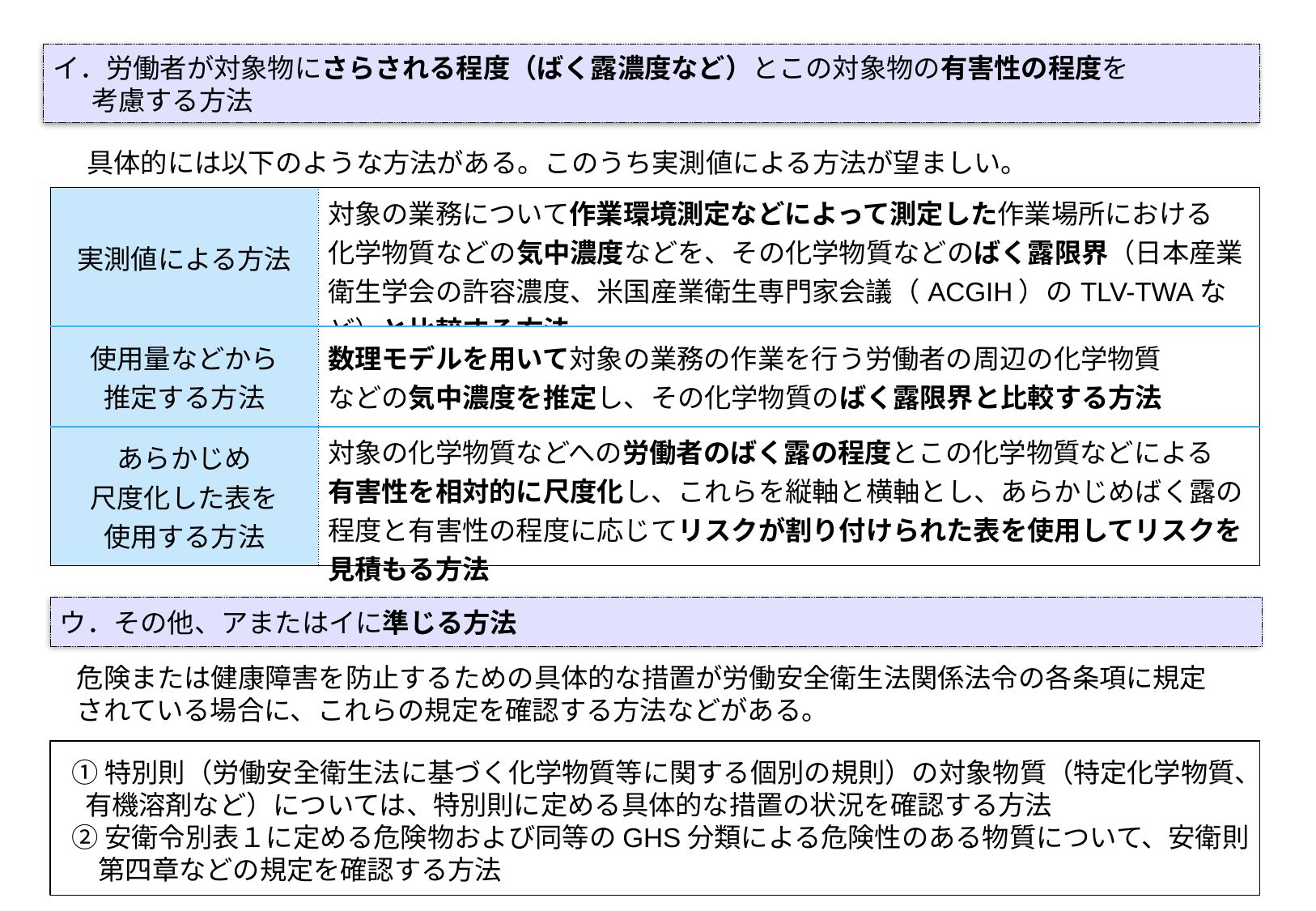

イ．労働者が対象物にさらされる程度（ばく露濃度など）とこの対象物の有害性の程度を
　  考慮する方法
具体的には以下のような方法がある。このうち実測値による方法が望ましい。
| 実測値による方法 | 対象の業務について作業環境測定などによって測定した作業場所における 化学物質などの気中濃度などを、その化学物質などのばく露限界（日本産業衛生学会の許容濃度、米国産業衛生専門家会議（ACGIH）のTLV-TWAなど）と比較する方法 |
| --- | --- |
| 使用量などから 推定する方法 | 数理モデルを用いて対象の業務の作業を行う労働者の周辺の化学物質 などの気中濃度を推定し、その化学物質のばく露限界と比較する方法 |
| あらかじめ 尺度化した表を 使用する方法 | 対象の化学物質などへの労働者のばく露の程度とこの化学物質などによる　有害性を相対的に尺度化し、これらを縦軸と横軸とし、あらかじめばく露の 程度と有害性の程度に応じてリスクが割り付けられた表を使用してリスクを 見積もる方法 |
ウ．その他、アまたはイに準じる方法
危険または健康障害を防止するための具体的な措置が労働安全衛生法関係法令の各条項に規定されている場合に、これらの規定を確認する方法などがある。
①特別則（労働安全衛生法に基づく化学物質等に関する個別の規則）の対象物質（特定化学物質、有機溶剤など）については、特別則に定める具体的な措置の状況を確認する方法
②安衛令別表１に定める危険物および同等のGHS分類による危険性のある物質について、安衛則
　第四章などの規定を確認する方法
21